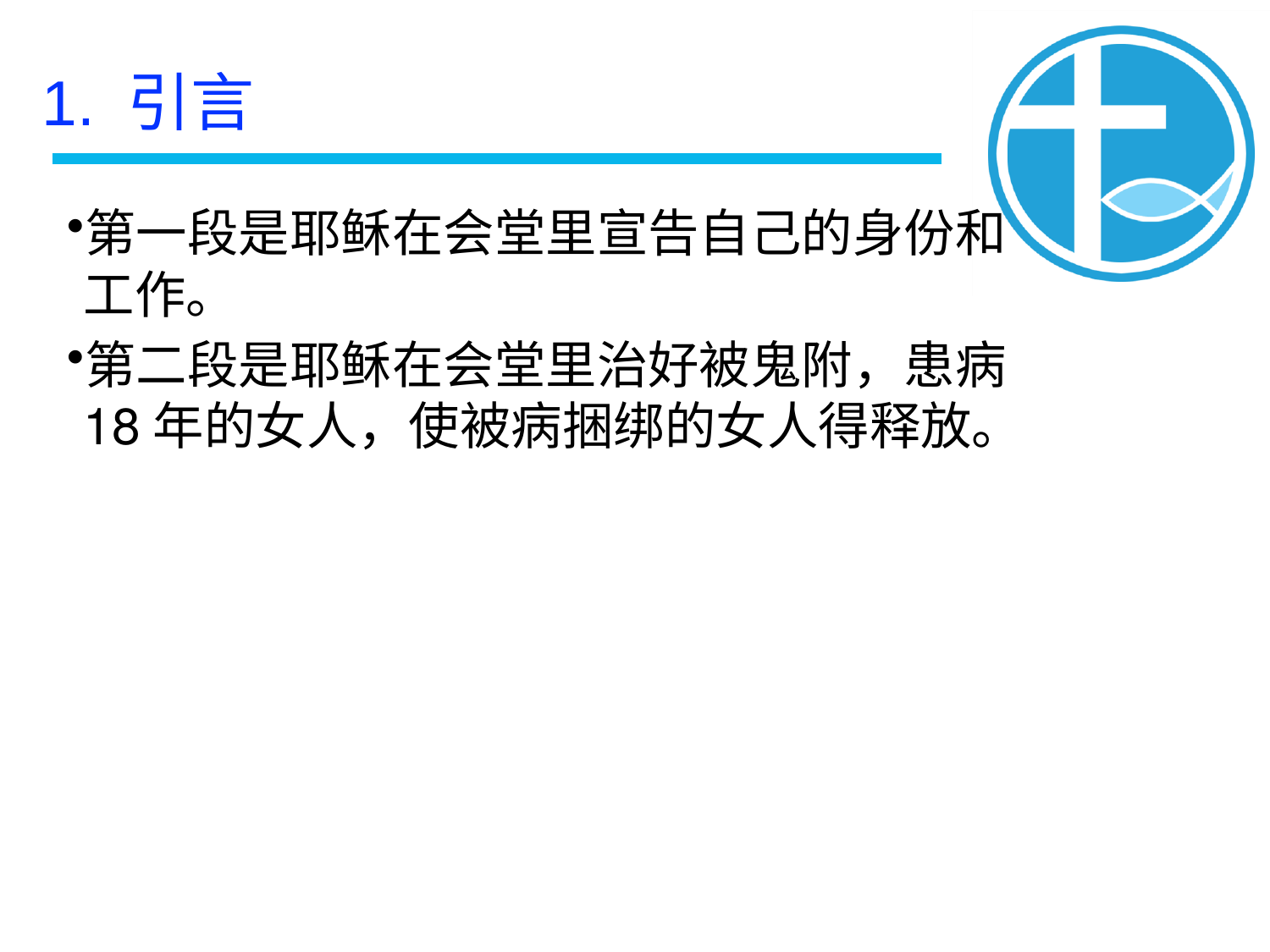

1. 引言
第一段是耶稣在会堂里宣告自己的身份和工作。
第二段是耶稣在会堂里治好被鬼附，患病18年的女人，使被病捆绑的女人得释放。